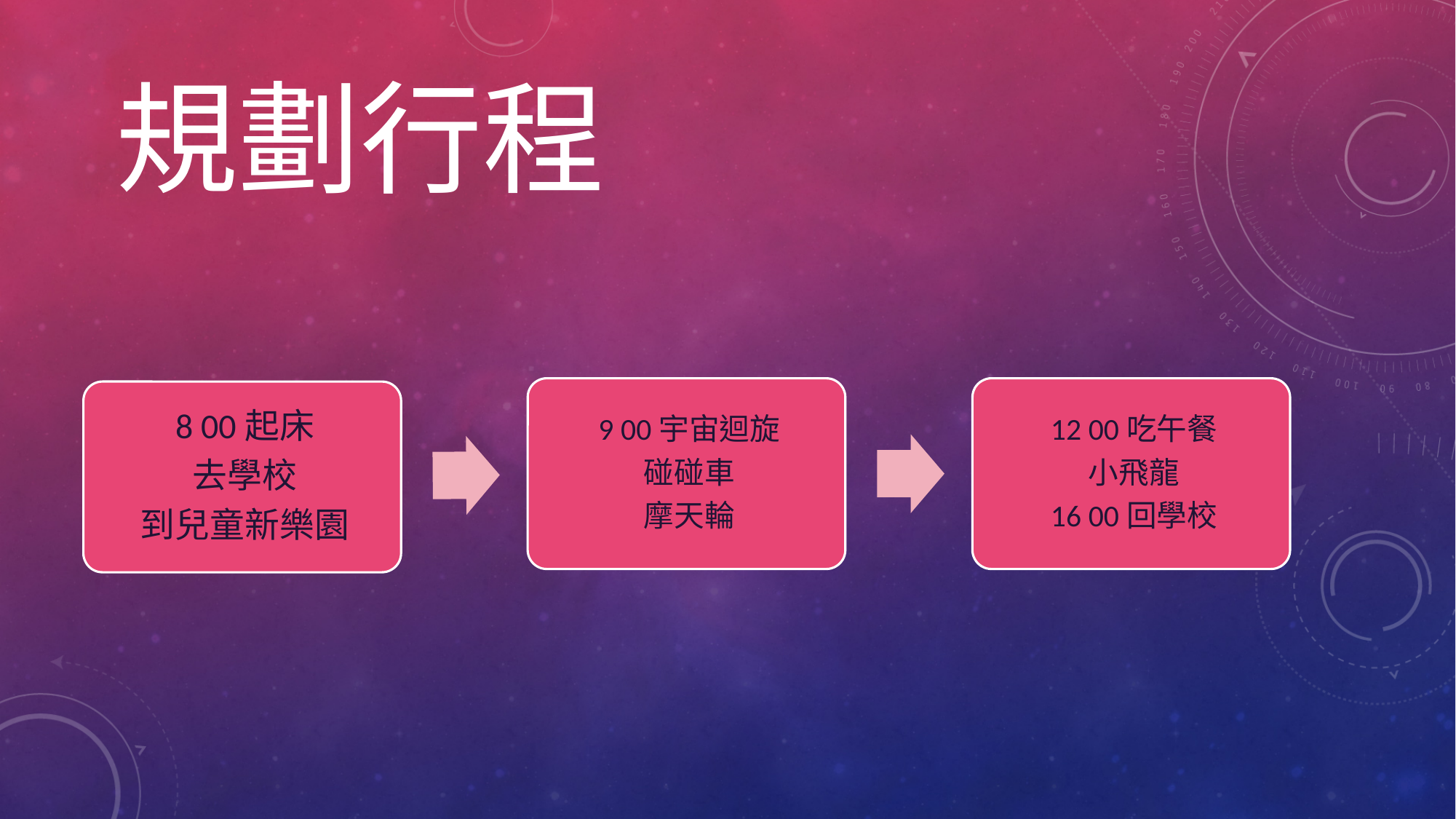

# 規劃行程
8 00起床
去學校
到兒童新樂園

9 00宇宙迴旋
碰碰車
摩天輪

12 00吃午餐
小飛龍
16 00回學校